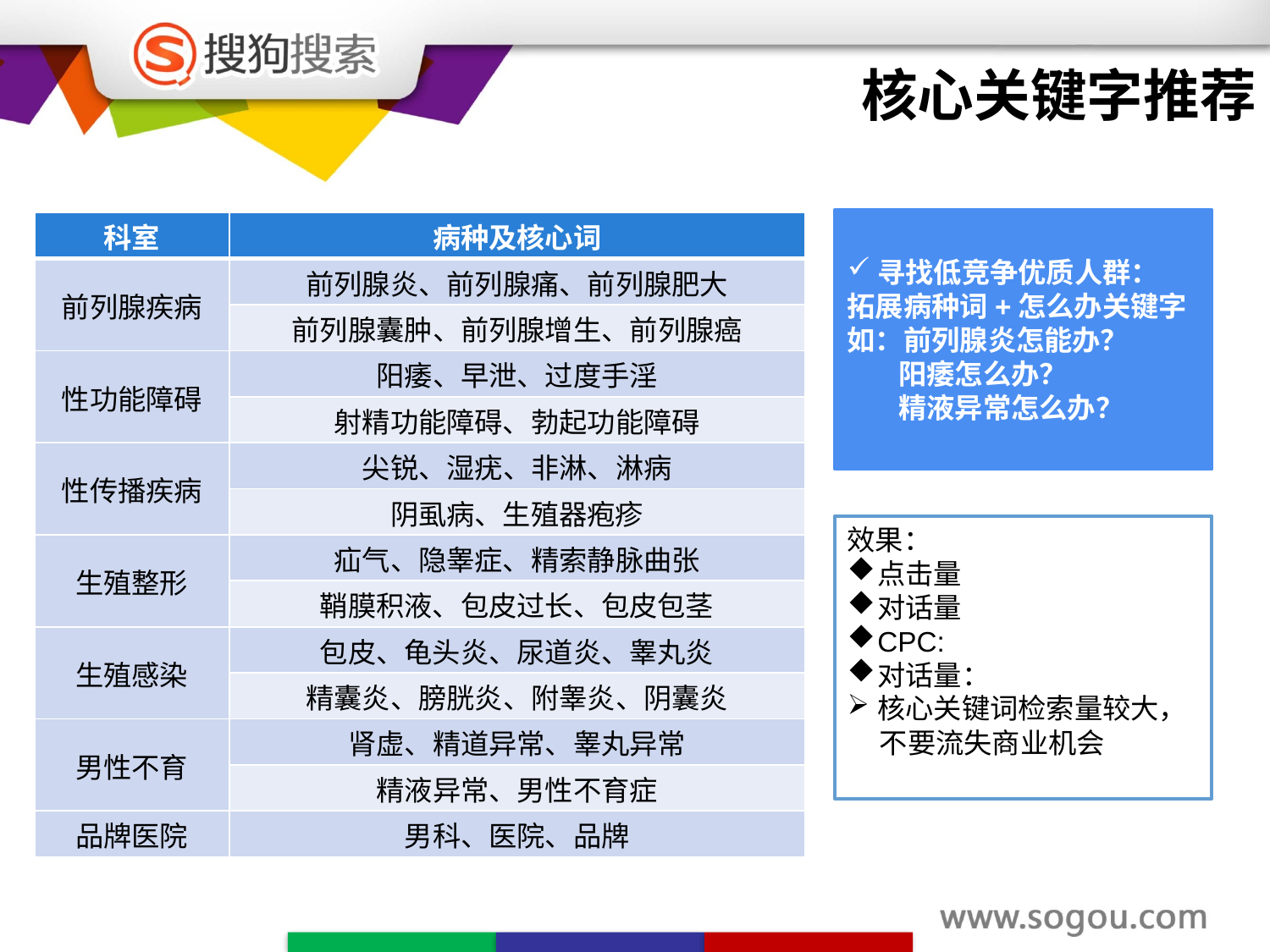

# 核心关键字推荐

寻找低竞争优质人群：
拓展病种词+怎么办关键字
如：前列腺炎怎能办？
       阳痿怎么办？
       精液异常怎么办？

| 科室 | 病种及核心词 |
| --- | --- |
| 前列腺疾病 | 前列腺炎、前列腺痛、前列腺肥大 |
|  | 前列腺囊肿、前列腺增生、前列腺癌 |
| 性功能障碍 | 阳痿、早泄、过度手淫 |
|  | 射精功能障碍、勃起功能障碍 |
| 性传播疾病 | 尖锐、湿疣、非淋、淋病 |
|  | 阴虱病、生殖器疱疹 |
| 生殖整形 | 疝气、隐睾症、精索静脉曲张 |
|  | 鞘膜积液、包皮过长、包皮包茎 |
| 生殖感染 | 包皮、龟头炎、尿道炎、睾丸炎 |
|  | 精囊炎、膀胱炎、附睾炎、阴囊炎 |
| 男性不育 | 肾虚、精道异常、睾丸异常 |
|  | 精液异常、男性不育症 |
| 品牌医院 | 男科、医院、品牌 |
效果：
点击量
对话量
CPC:
对话量：
核心关键词检索量较大，
    不要流失商业机会